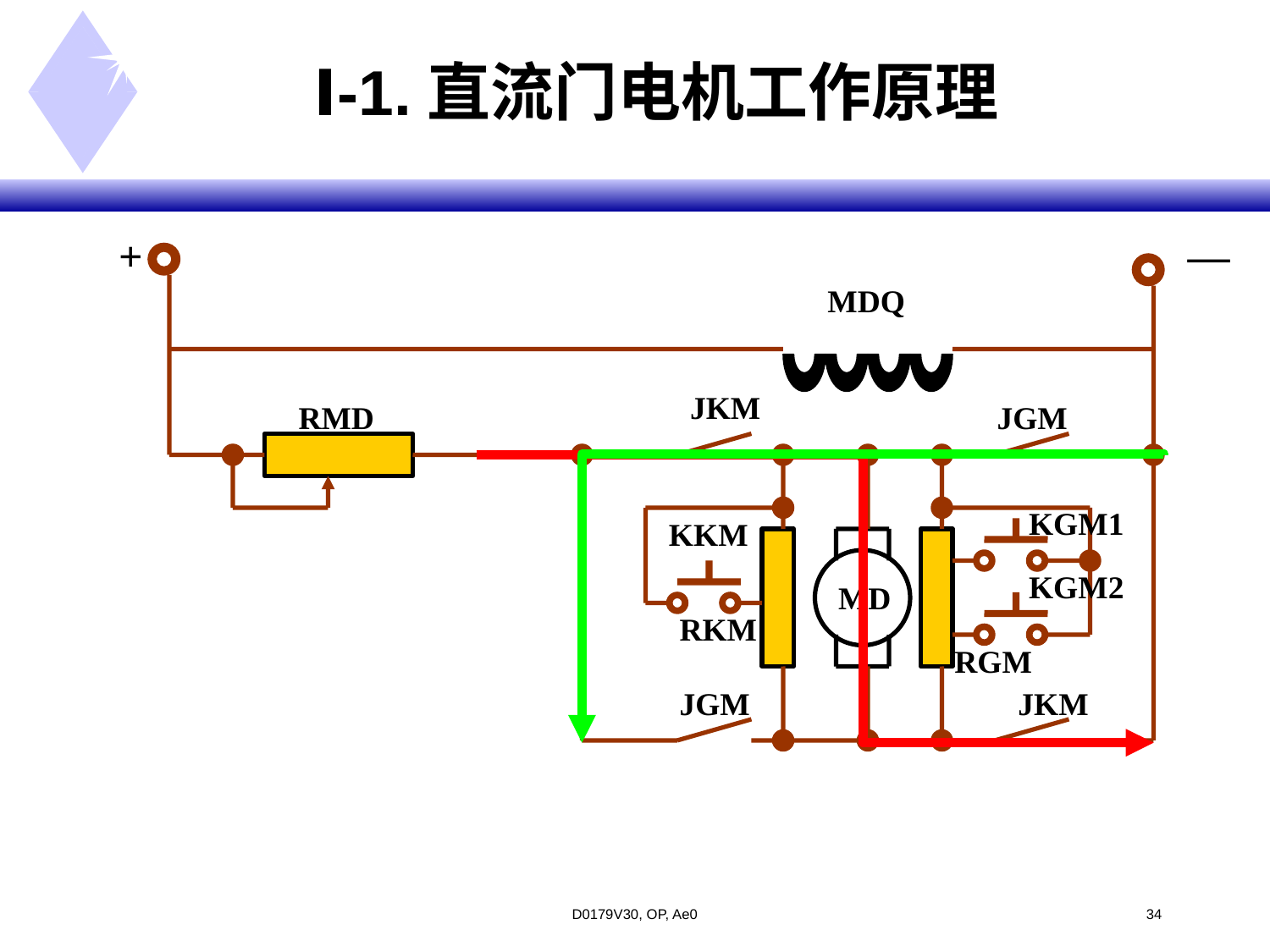

# Ⅰ-1.直流门电机工作原理
+
—

MDQ

JKM
RMD
JGM

KGM1

KKM

KGM2

MD

RKM

RGM

JGM
JKM

D0179V30, OP, Ae0
34